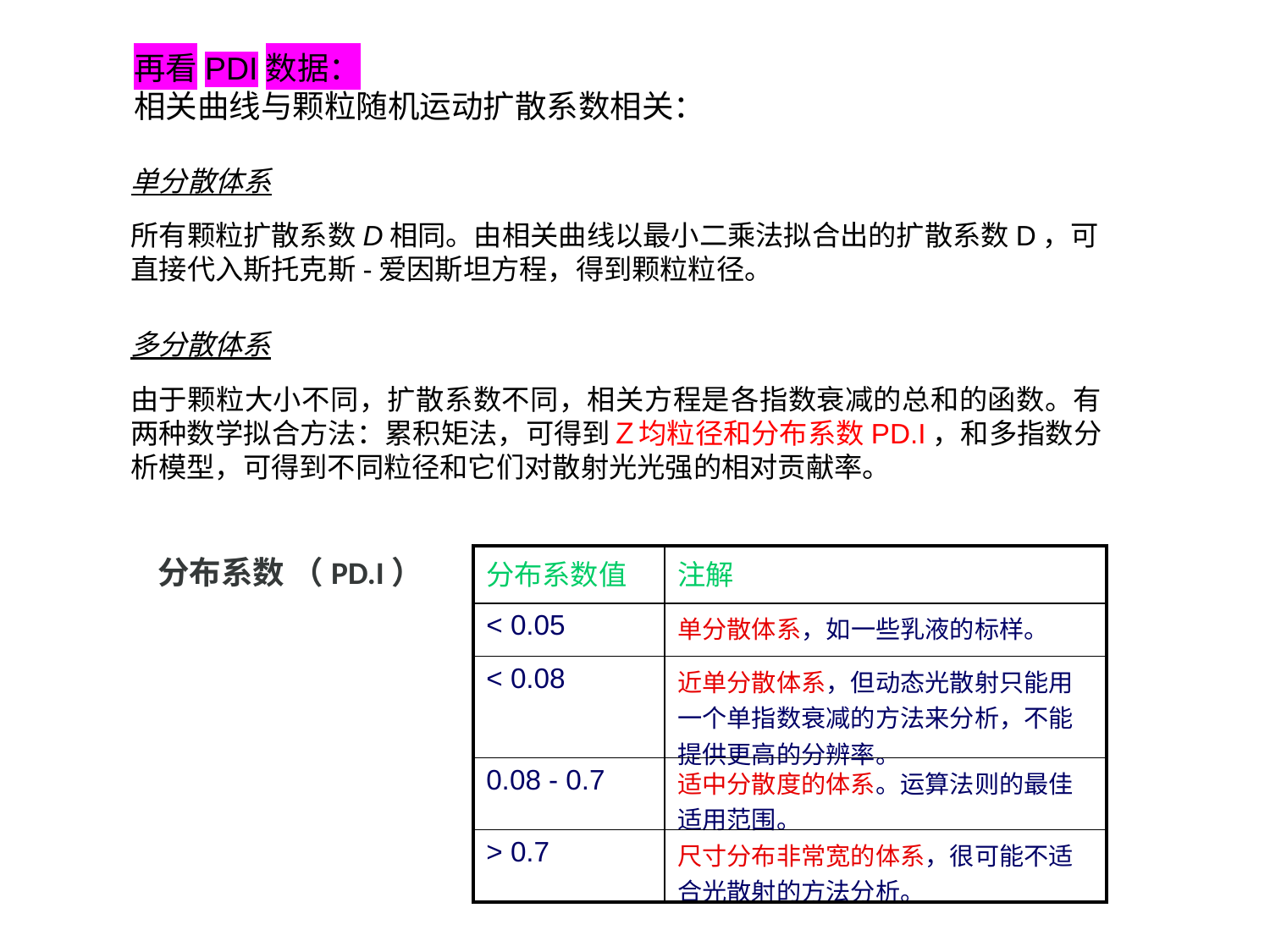

再看PDI数据：
相关曲线与颗粒随机运动扩散系数相关：
单分散体系
所有颗粒扩散系数D相同。由相关曲线以最小二乘法拟合出的扩散系数D，可直接代入斯托克斯-爱因斯坦方程，得到颗粒粒径。
多分散体系
由于颗粒大小不同，扩散系数不同，相关方程是各指数衰减的总和的函数。有两种数学拟合方法：累积矩法，可得到Ｚ均粒径和分布系数PD.I，和多指数分析模型，可得到不同粒径和它们对散射光光强的相对贡献率。
分布系数 （PD.I）
| 分布系数值 | 注解 |
| --- | --- |
| < 0.05 | 单分散体系，如一些乳液的标样。 |
| < 0.08 | 近单分散体系，但动态光散射只能用一个单指数衰减的方法来分析，不能提供更高的分辨率。 |
| 0.08 - 0.7 | 适中分散度的体系。运算法则的最佳适用范围。 |
| > 0.7 | 尺寸分布非常宽的体系，很可能不适合光散射的方法分析。 |